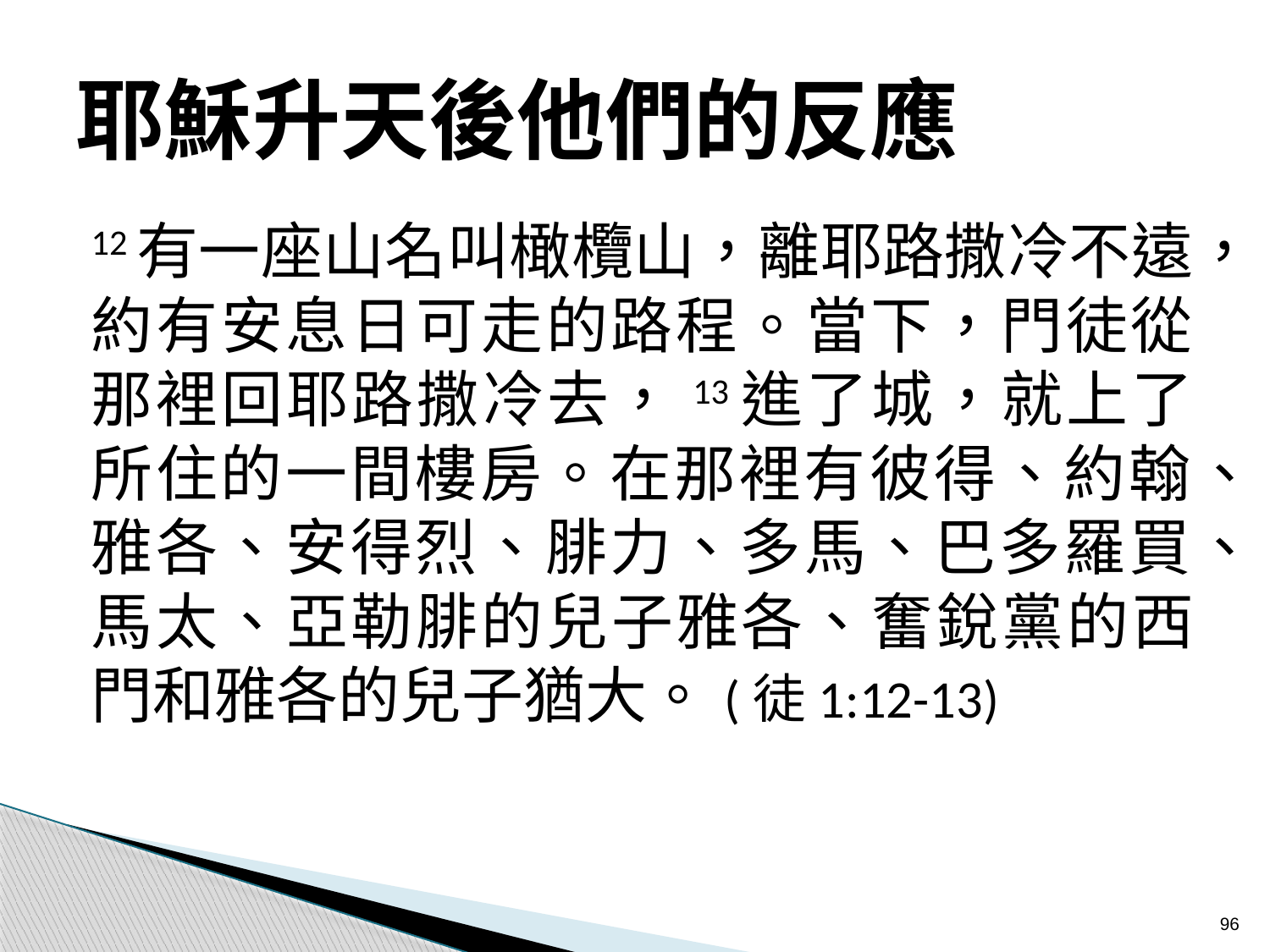

# 耶穌升天後他們的反應
12有一座山名叫橄欖山，離耶路撒冷不遠，約有安息日可走的路程。當下，門徒從那裡回耶路撒冷去，13進了城，就上了所住的一間樓房。在那裡有彼得、約翰、雅各、安得烈、腓力、多馬、巴多羅買、馬太、亞勒腓的兒子雅各、奮銳黨的西門和雅各的兒子猶大。(徒1:12-13)
96